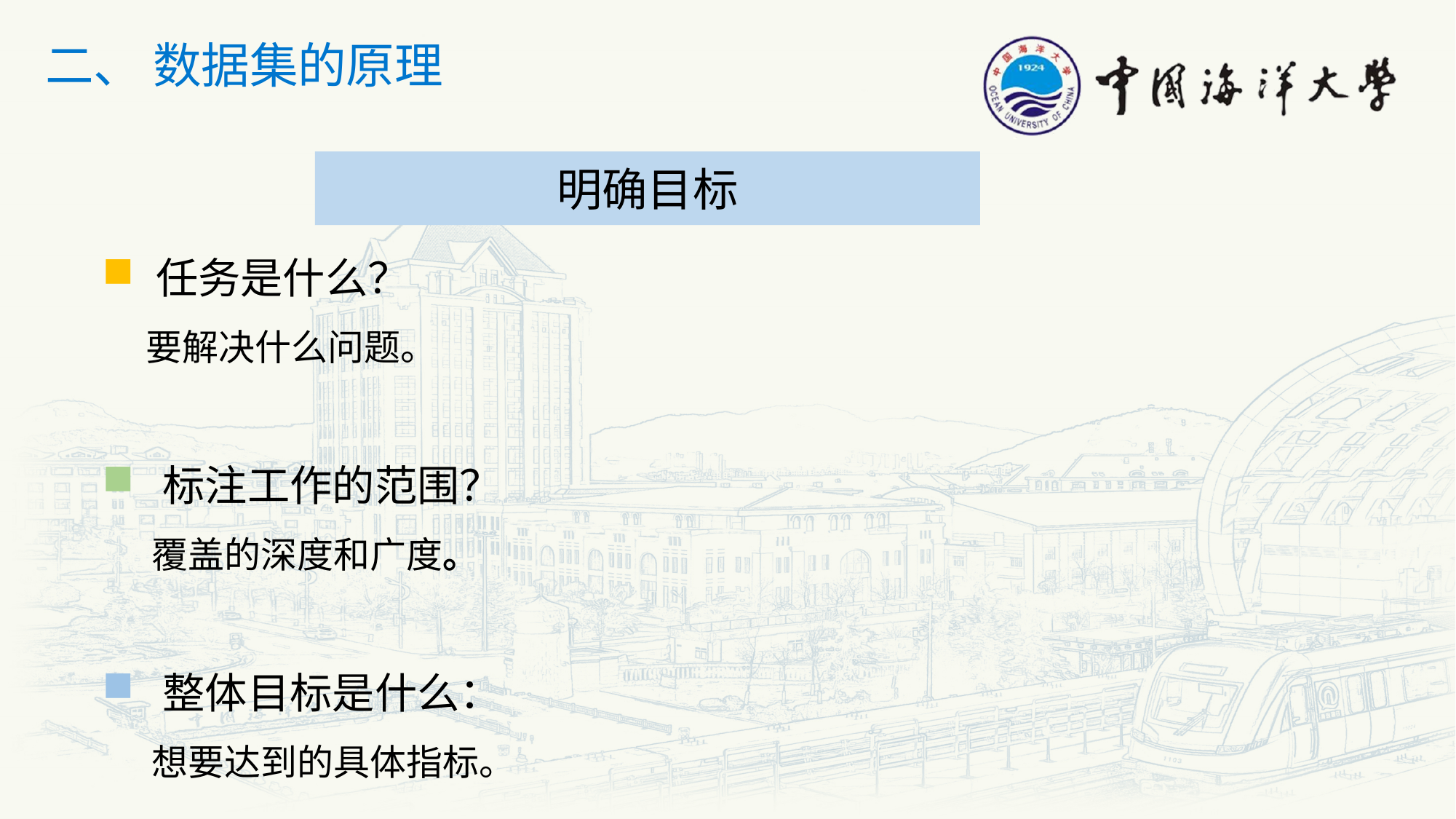

二、 数据集的原理
明确目标
 任务是什么？
      要解决什么问题。

 标注工作的范围？
     覆盖的深度和广度。

 整体目标是什么：
     想要达到的具体指标。